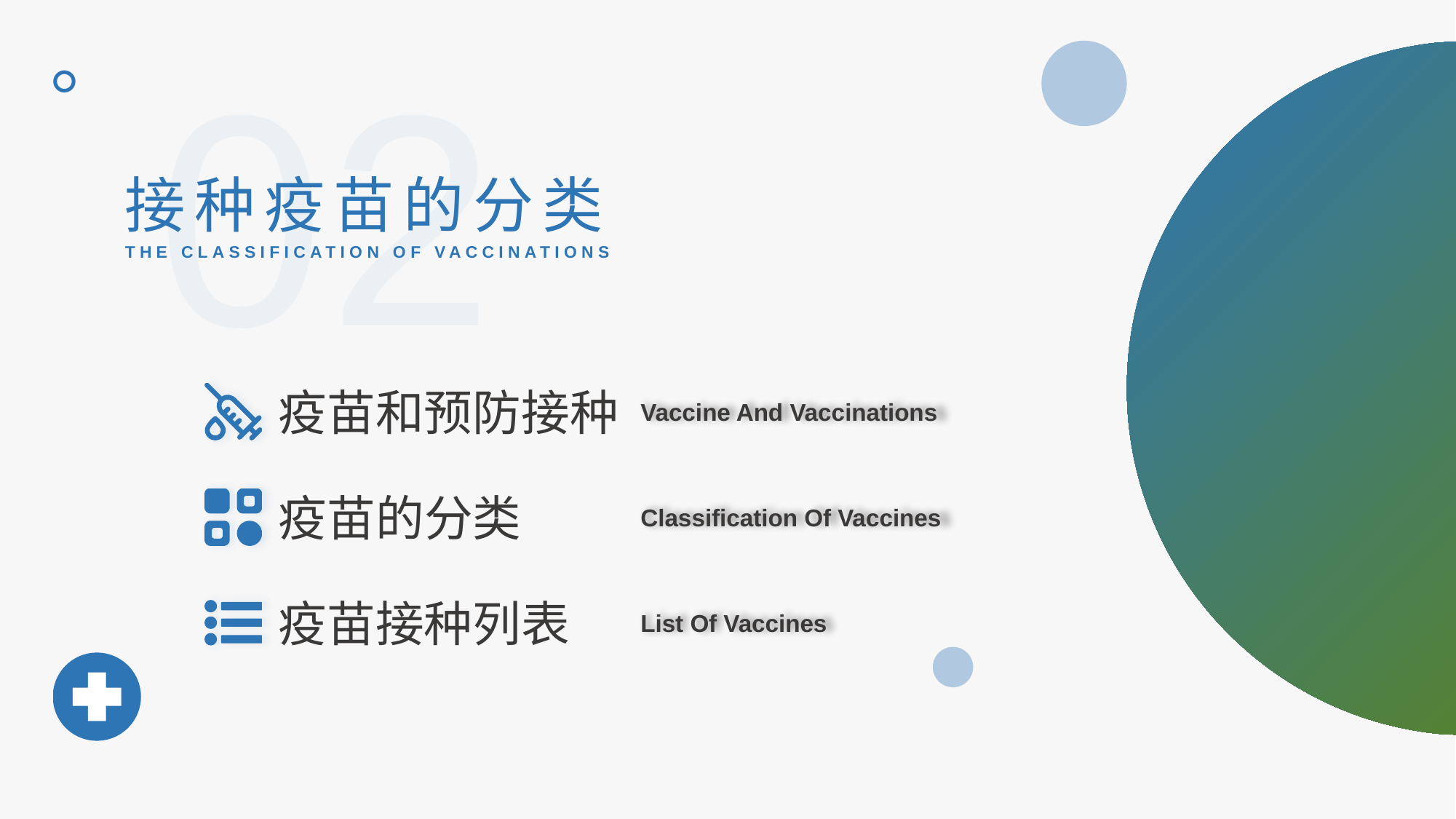

。
02

接种疫苗的分类
THE CLASSIFICATION OF VACCINATIONS
疫苗和预防接种

Vaccine And Vaccinations
疫苗的分类

Classification Of Vaccines
疫苗接种列表

List Of Vaccines